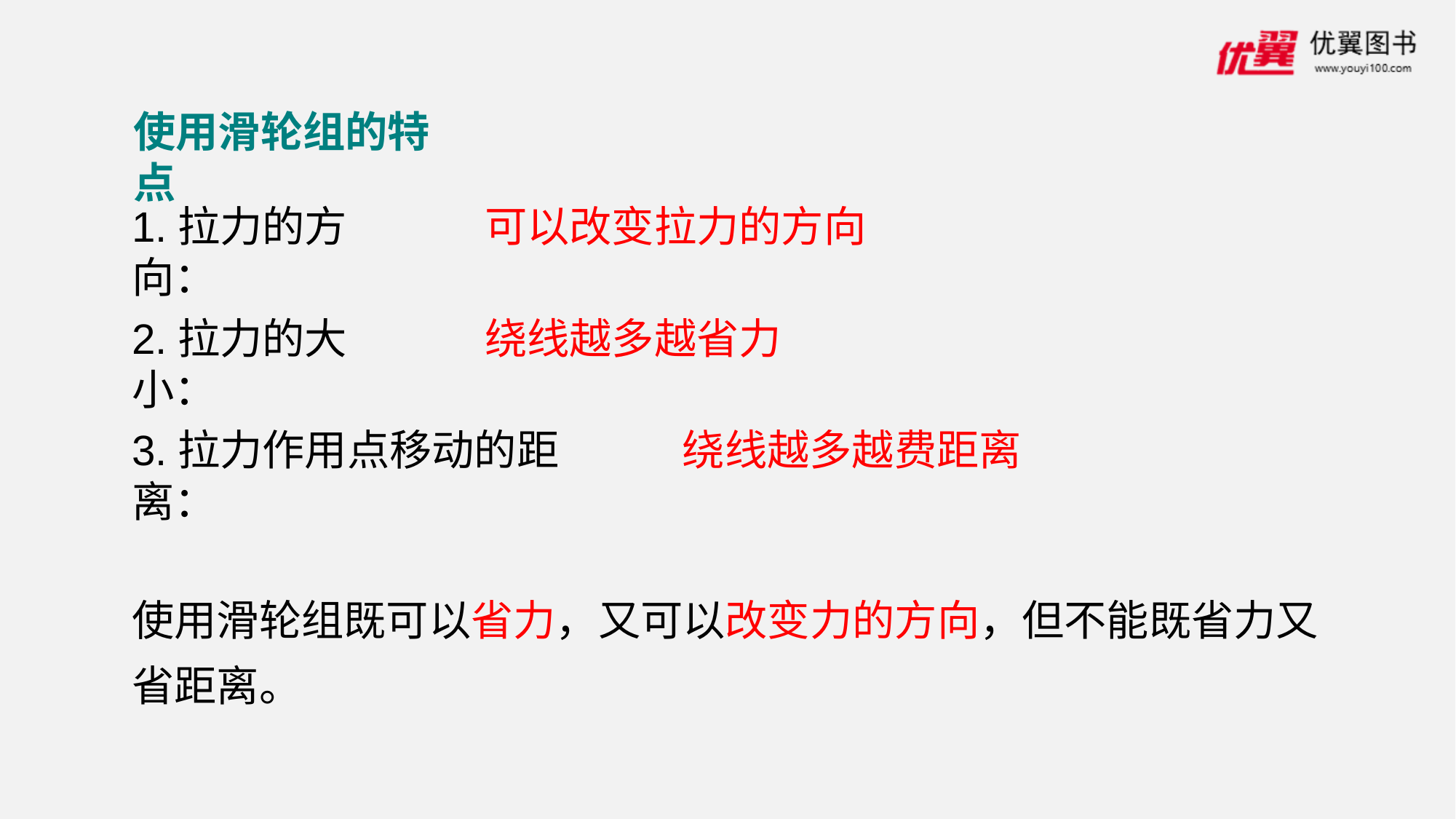

使用滑轮组的特点
1.拉力的方向：
可以改变拉力的方向
2.拉力的大小：
绕线越多越省力
3.拉力作用点移动的距离：
绕线越多越费距离
使用滑轮组既可以省力，又可以改变力的方向，但不能既省力又省距离。